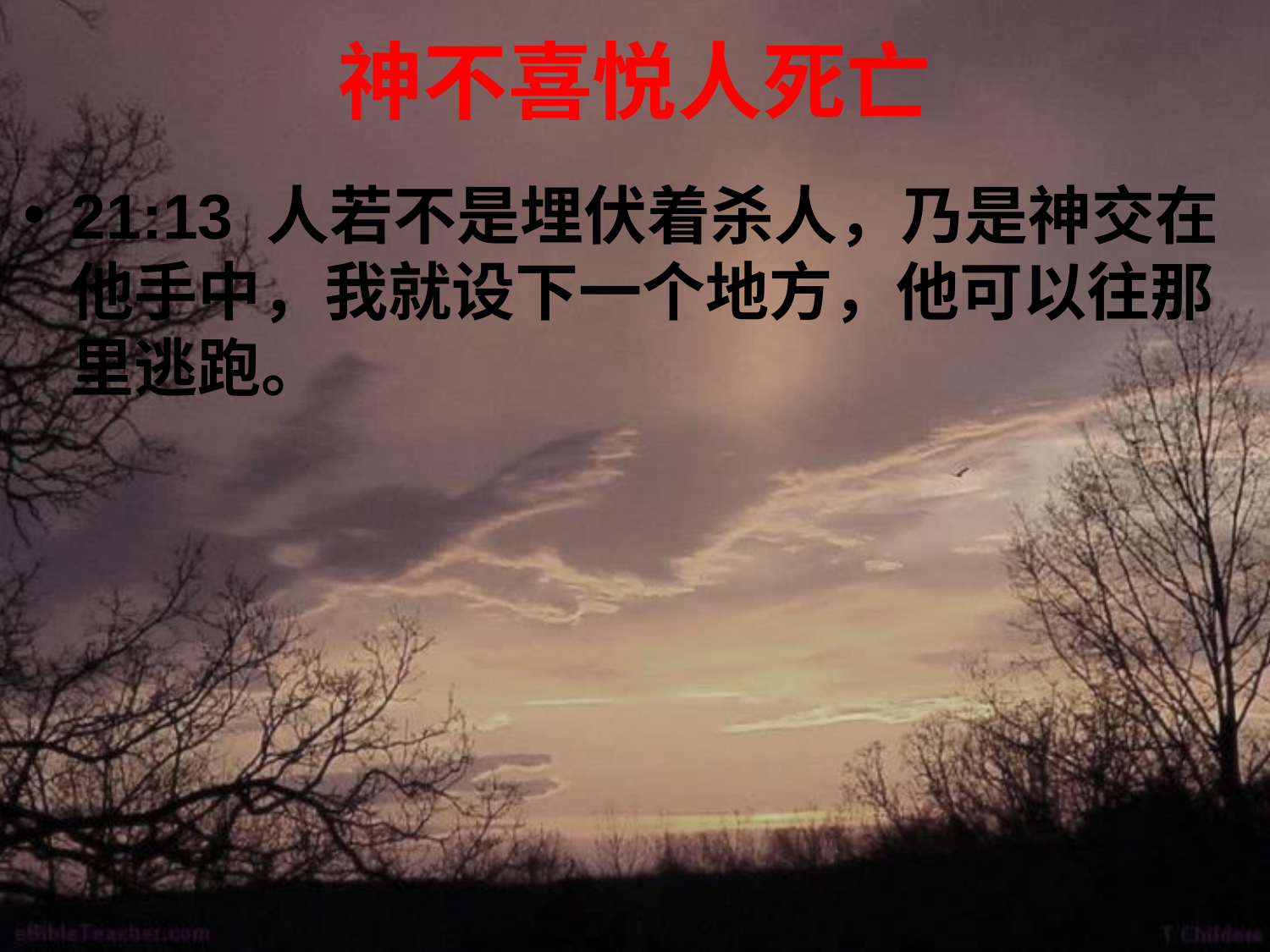

# 神不喜悦人死亡
21:13 人若不是埋伏着杀人，乃是神交在他手中，我就设下一个地方，他可以往那里逃跑。